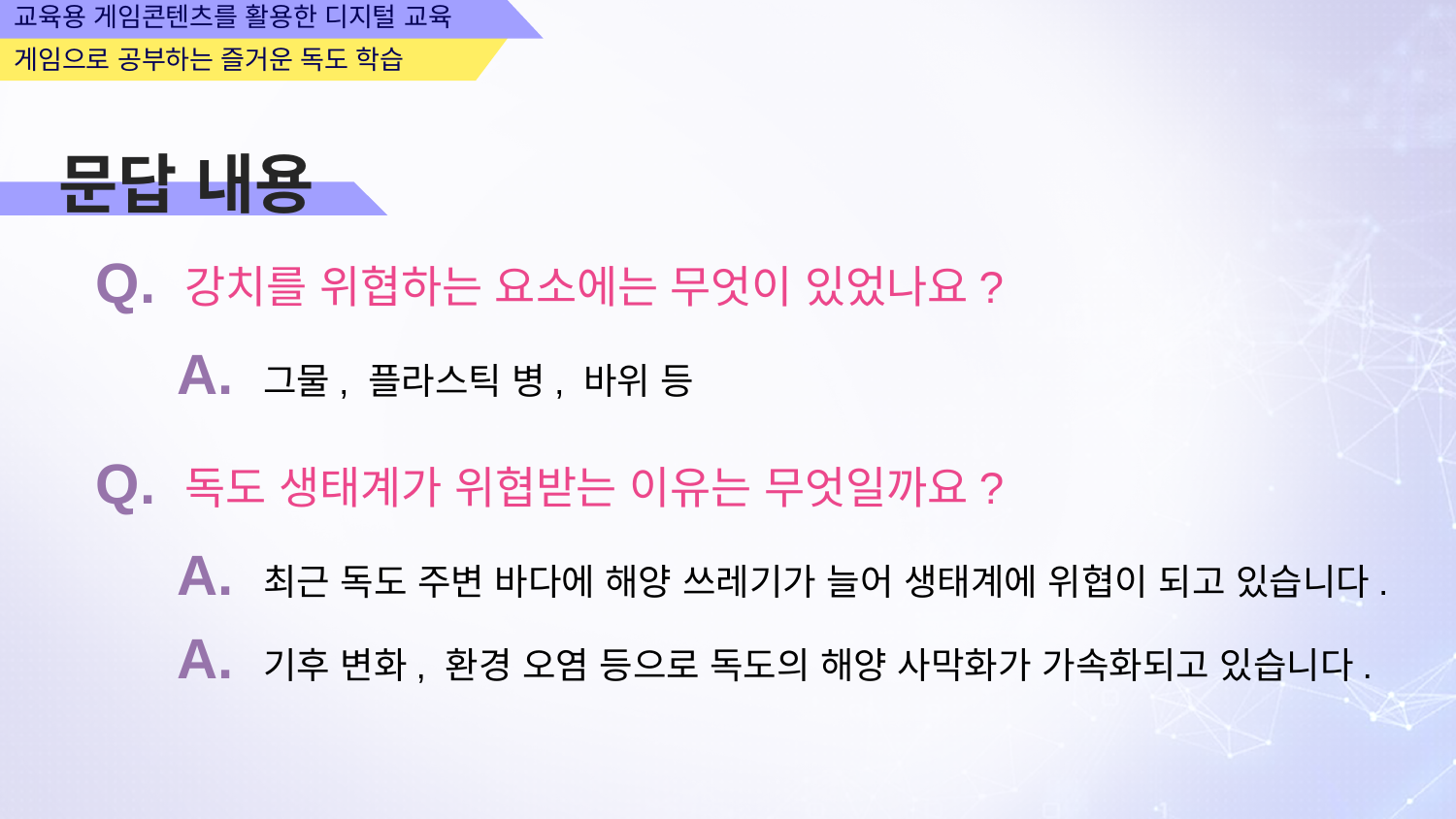

문답 내용

Q. 강치를 위협하는 요소에는 무엇이 있었나요?
A. 그물, 플라스틱 병, 바위 등
Q. 독도 생태계가 위협받는 이유는 무엇일까요?
A. 최근 독도 주변 바다에 해양 쓰레기가 늘어 생태계에 위협이 되고 있습니다.
A. 기후 변화, 환경 오염 등으로 독도의 해양 사막화가 가속화되고 있습니다.